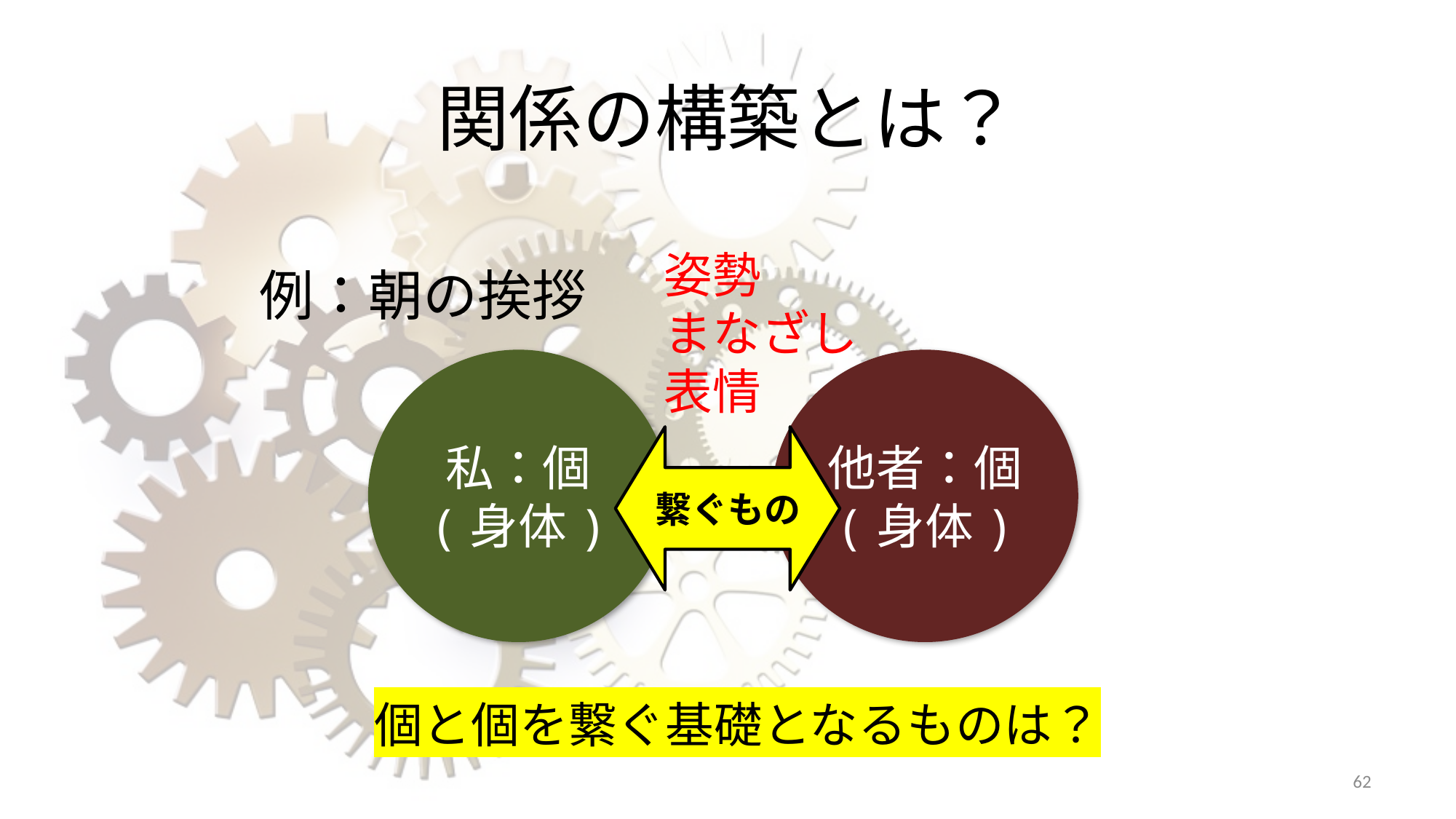

関係の構築とは？
姿勢
まなざし
表情
例：朝の挨拶
私：個
(身体)
他者：個
(身体)
繋ぐもの
個と個を繋ぐ基礎となるものは？
62